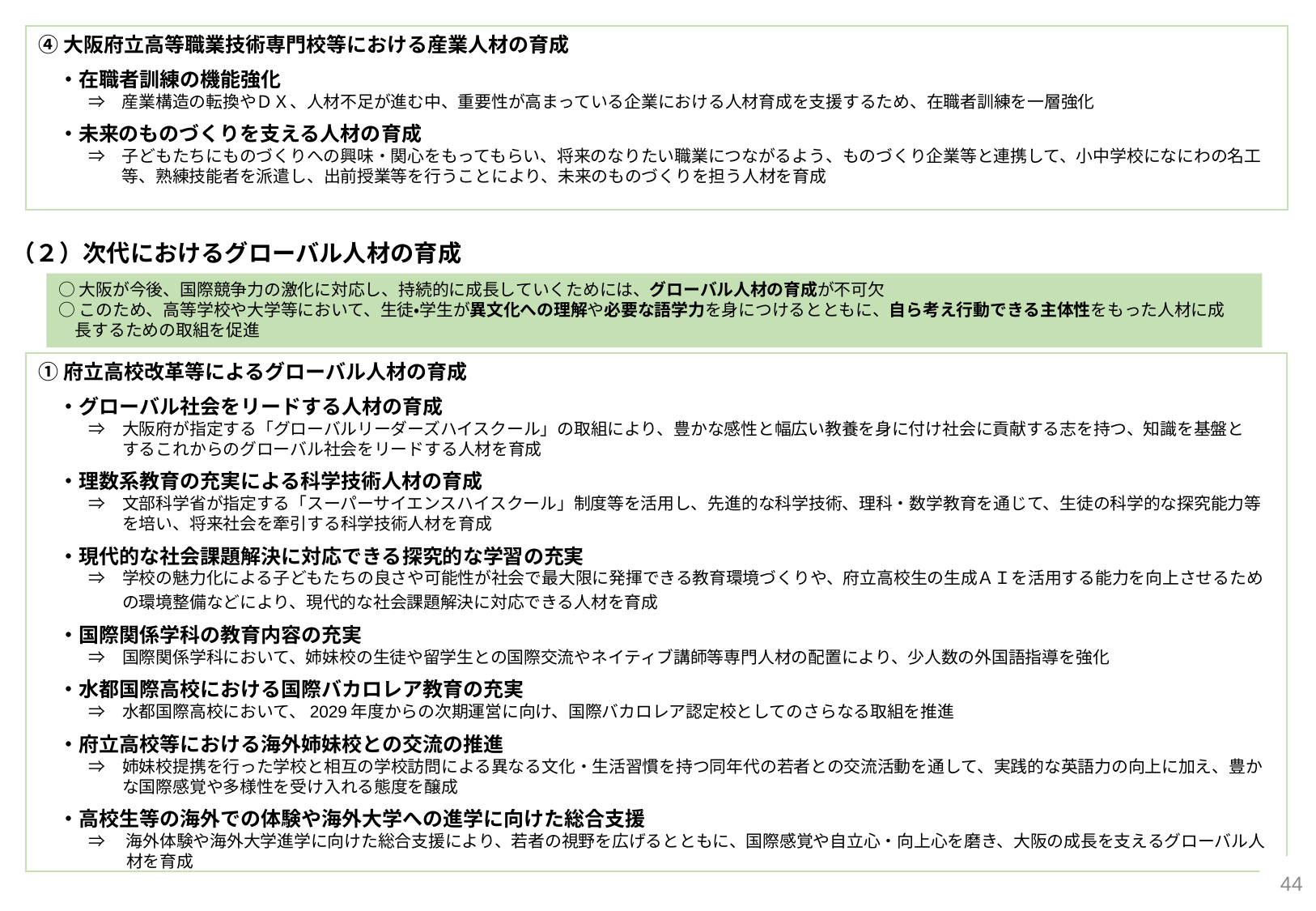

④大阪府立高等職業技術専門校等における産業人材の育成
　・在職者訓練の機能強化
　　　⇒　産業構造の転換やＤＸ、人材不足が進む中、重要性が高まっている企業における人材育成を支援するため、在職者訓練を一層強化
　・未来のものづくりを支える人材の育成
　　　⇒　子どもたちにものづくりへの興味・関心をもってもらい、将来のなりたい職業につながるよう、ものづくり企業等と連携して、小中学校になにわの名工
　　　　　等、熟練技能者を派遣し、出前授業等を行うことにより、未来のものづくりを担う人材を育成
（２）次代におけるグローバル人材の育成
○大阪が今後、国際競争力の激化に対応し、持続的に成長していくためには、グローバル人材の育成が不可欠
○このため、高等学校や大学等において、生徒・学生が異文化への理解や必要な語学力を身につけるとともに、自ら考え行動できる主体性をもった人材に成
　長するための取組を促進
①府立高校改革等によるグローバル人材の育成
　・グローバル社会をリードする人材の育成
　　　⇒　大阪府が指定する「グローバルリーダーズハイスクール」の取組により、豊かな感性と幅広い教養を身に付け社会に貢献する志を持つ、知識を基盤と
　　　　　するこれからのグローバル社会をリードする人材を育成
　・理数系教育の充実による科学技術人材の育成
　　　⇒　文部科学省が指定する「スーパーサイエンスハイスクール」制度等を活用し、先進的な科学技術、理科・数学教育を通じて、生徒の科学的な探究能力等
　　　　　を培い、将来社会を牽引する科学技術人材を育成
　・現代的な社会課題解決に対応できる探究的な学習の充実
　　　⇒　学校の魅力化による子どもたちの良さや可能性が社会で最大限に発揮できる教育環境づくりや、府立高校生の生成ＡＩを活用する能力を向上させるため
　　　　　の環境整備などにより、現代的な社会課題解決に対応できる人材を育成
　・国際関係学科の教育内容の充実
　　　⇒　国際関係学科において、姉妹校の生徒や留学生との国際交流やネイティブ講師等専門人材の配置により、少人数の外国語指導を強化
　・水都国際高校における国際バカロレア教育の充実
　　　⇒　水都国際高校において、2029年度からの次期運営に向け、国際バカロレア認定校としてのさらなる取組を推進
　・府立高校等における海外姉妹校との交流の推進
　　　⇒　姉妹校提携を行った学校と相互の学校訪問による異なる文化・生活習慣を持つ同年代の若者との交流活動を通して、実践的な英語力の向上に加え、豊か
　　　　　な国際感覚や多様性を受け入れる態度を醸成
　・高校生等の海外での体験や海外大学への進学に向けた総合支援
　　　⇒ 　海外体験や海外大学進学に向けた総合支援により、若者の視野を広げるとともに、国際感覚や自立心・向上心を磨き、大阪の成長を支えるグローバル人
　　　　　 材を育成

44